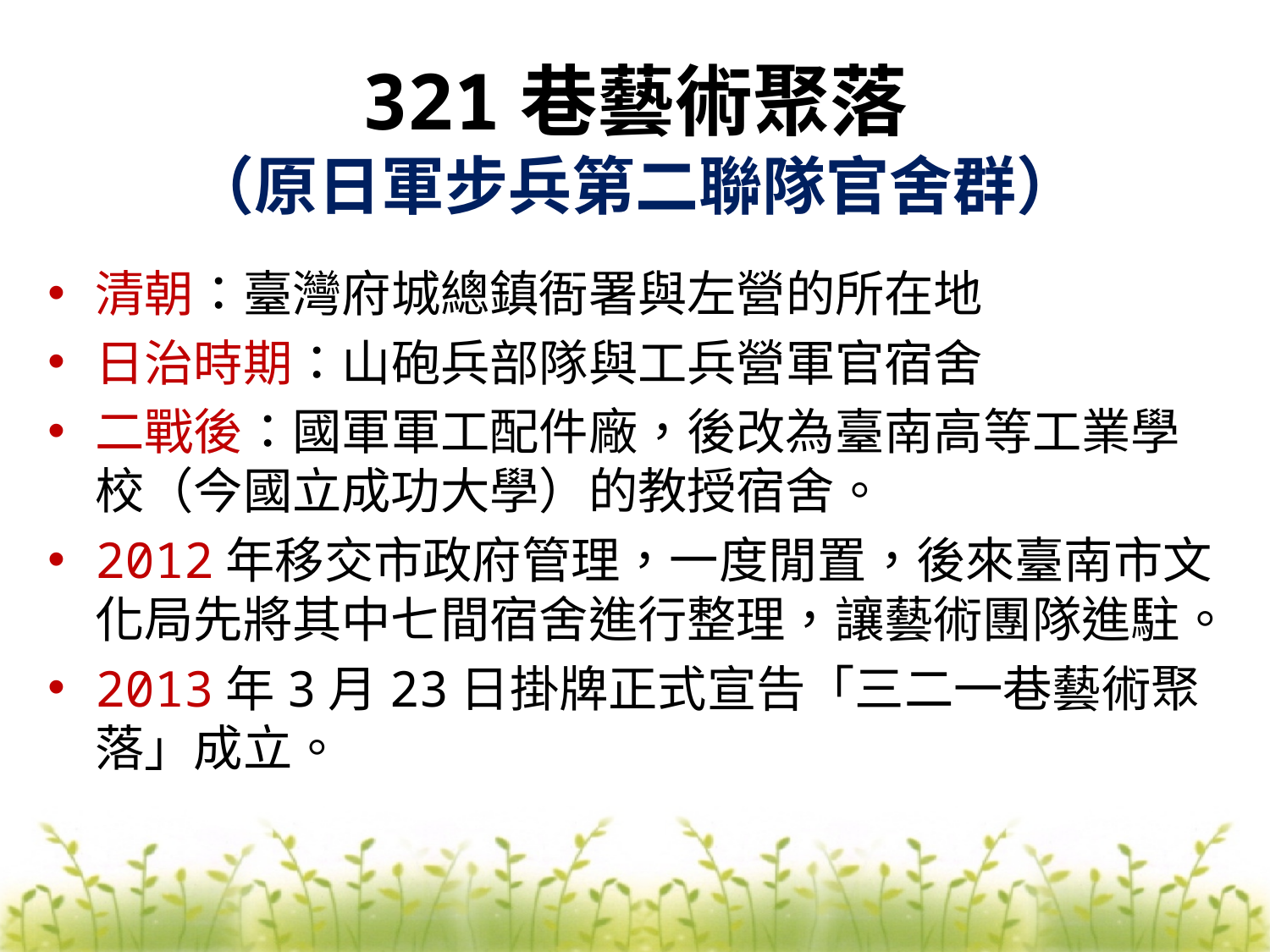

# 321巷藝術聚落 （原日軍步兵第二聯隊官舍群）
清朝：臺灣府城總鎮衙署與左營的所在地
日治時期：山砲兵部隊與工兵營軍官宿舍
二戰後：國軍軍工配件廠，後改為臺南高等工業學校（今國立成功大學）的教授宿舍。
2012年移交市政府管理，一度閒置，後來臺南市文化局先將其中七間宿舍進行整理，讓藝術團隊進駐。
2013年3月23日掛牌正式宣告「三二一巷藝術聚落」成立。